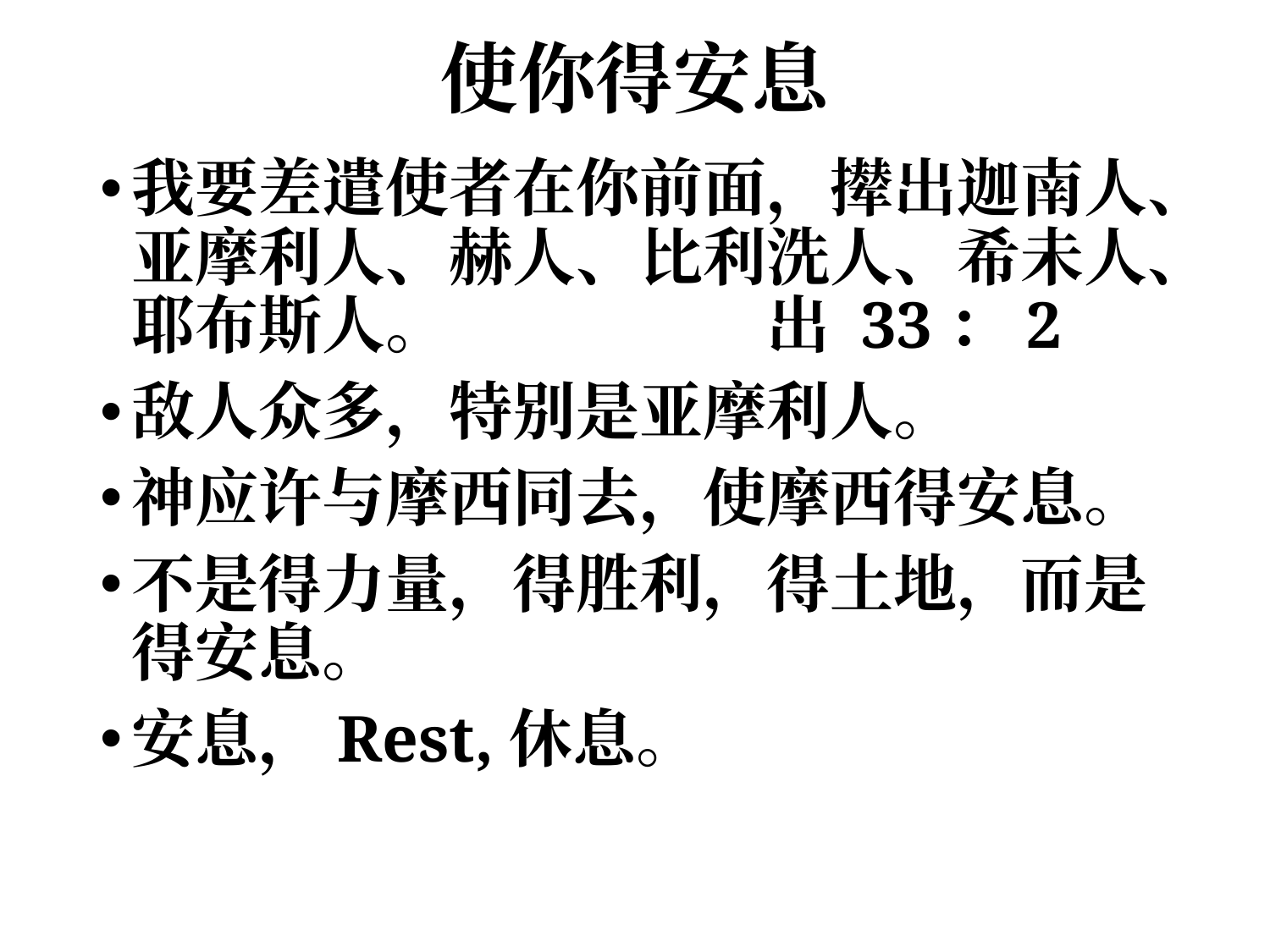

# 使你得安息
我要差遣使者在你前面，撵出迦南人、亚摩利人、赫人、比利洗人、希未人、耶布斯人。			出 33：2
敌人众多，特别是亚摩利人。
神应许与摩西同去，使摩西得安息。
不是得力量，得胜利，得土地，而是得安息。
安息，Rest,休息。